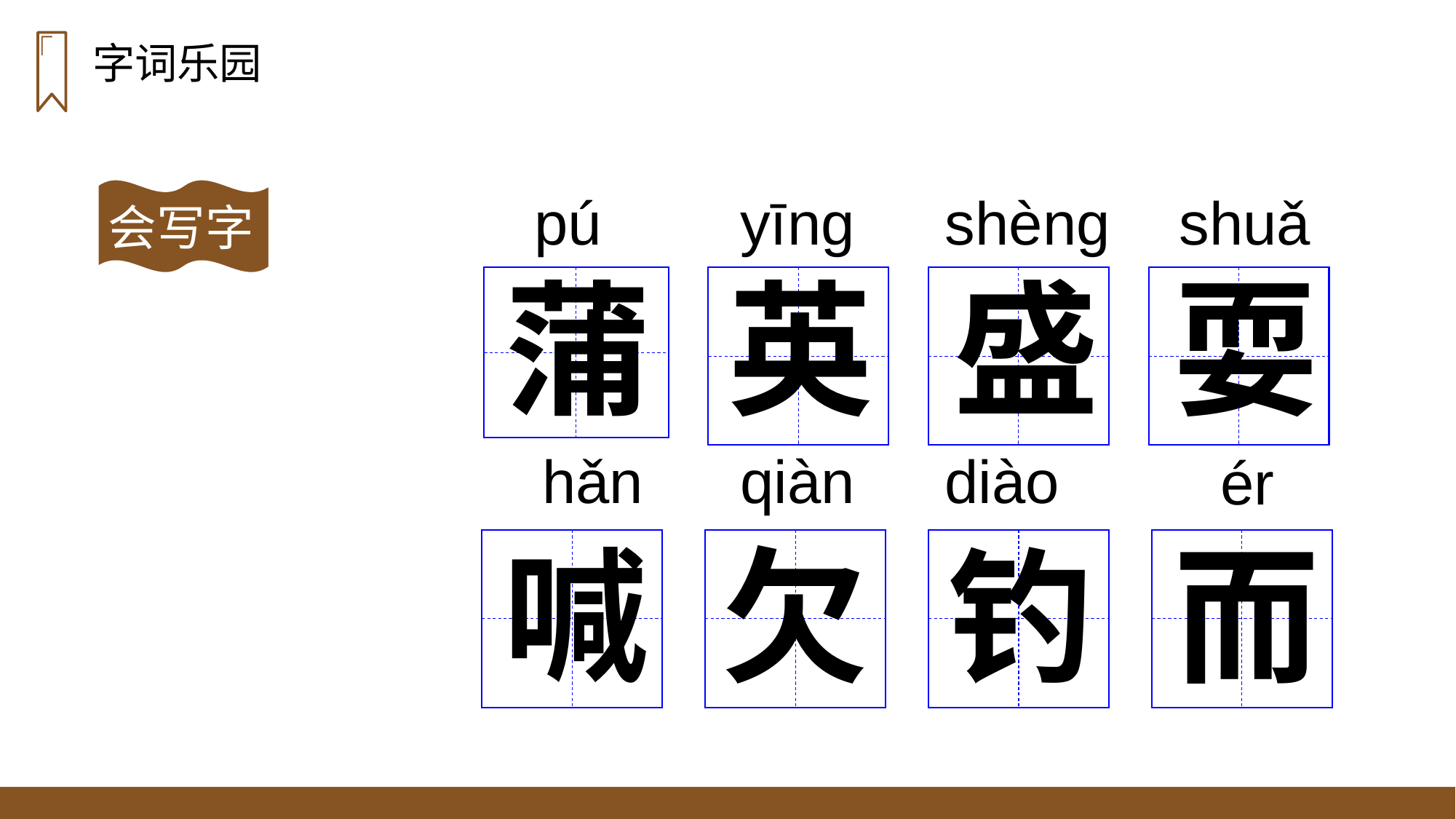

字词乐园
会写字
pú
yīnɡ
shènɡ
shuǎ
蒲
英
盛
耍

hǎn
qiàn
diào
ér
喊
欠
钓
而